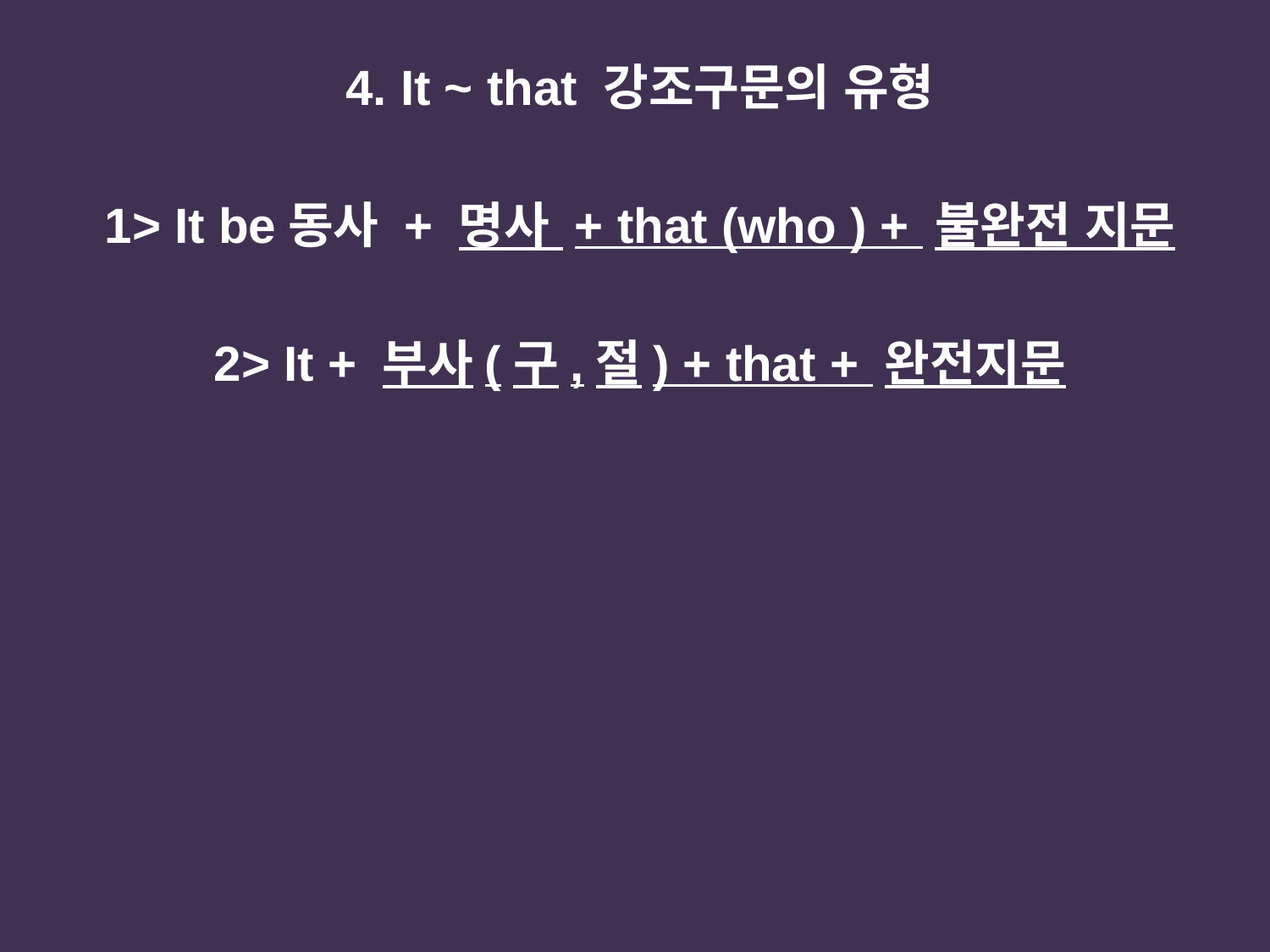

4. It ~ that 강조구문의 유형

1> It be동사 + 명사 + that (who ) + 불완전 지문

2> It + 부사(구,절) + that + 완전지문

#